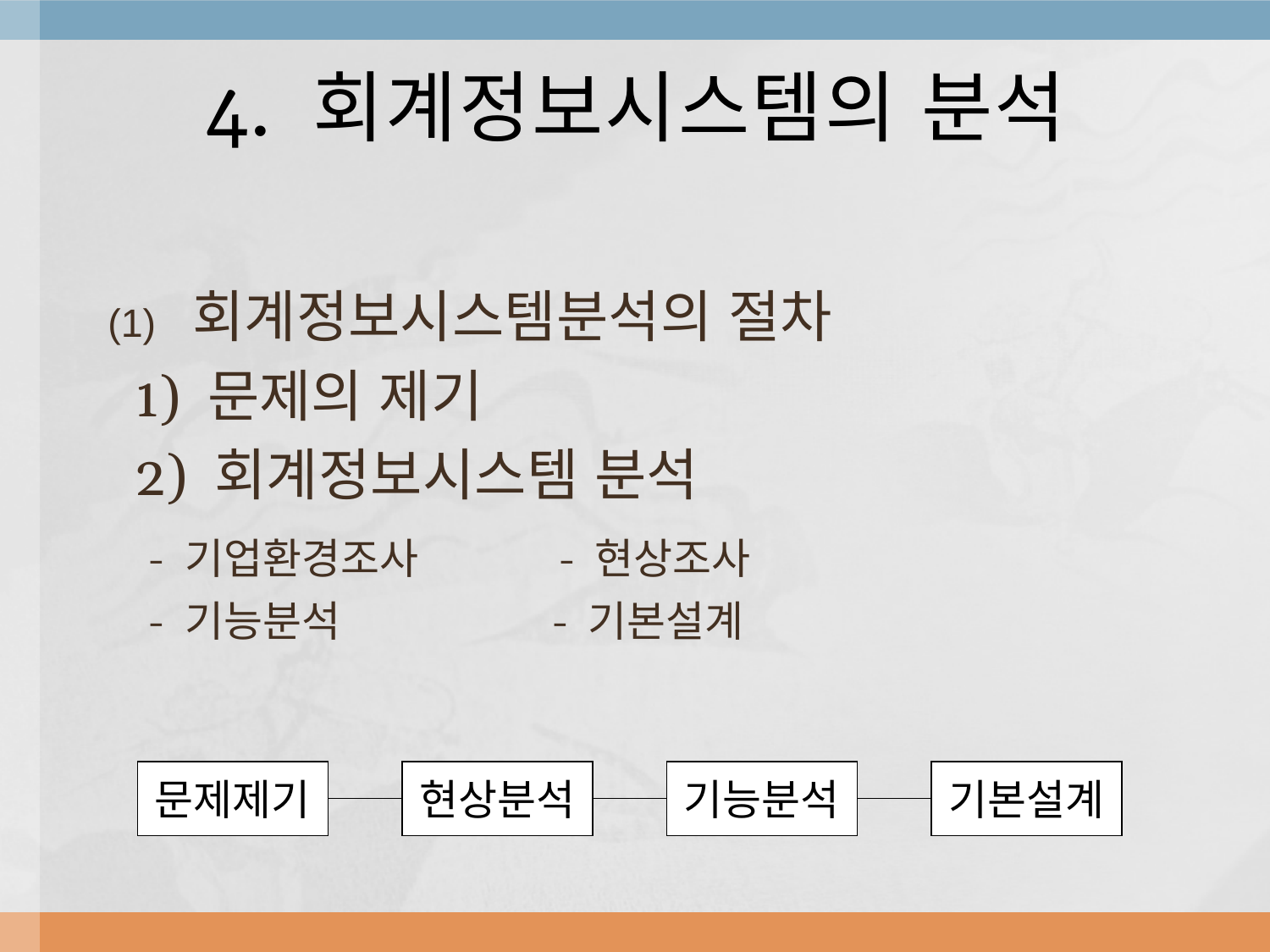

# 4. 회계정보시스템의 분석
회계정보시스템분석의 절차
  1) 문제의 제기
  2) 회계정보시스템 분석
   - 기업환경조사           - 현상조사
    - 기능분석                 - 기본설계
문제제기
현상분석
기능분석
기본설계